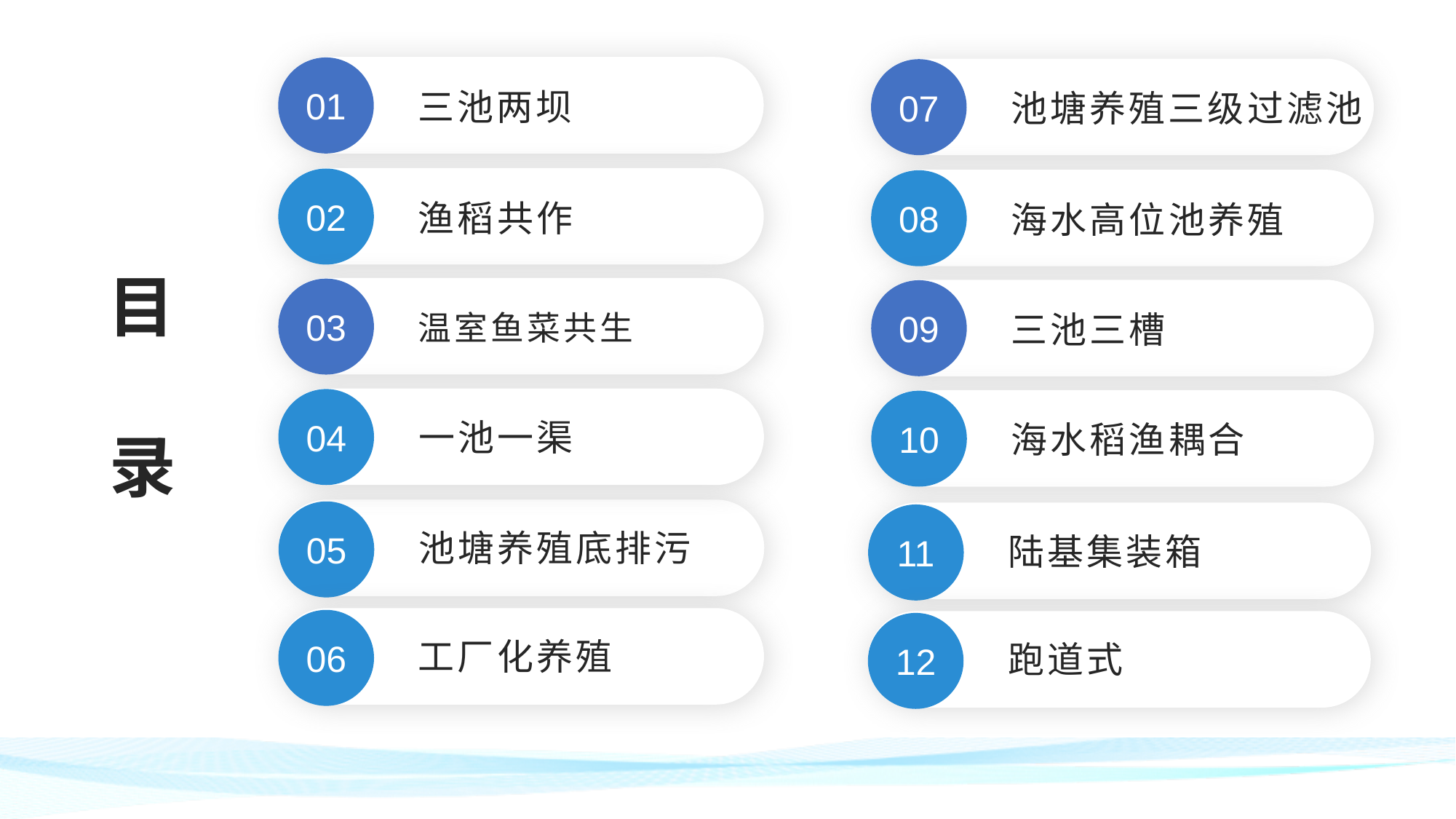

01
三池两坝

07
池塘养殖三级过滤池
目
录

02
渔稻共作

08
海水高位池养殖

03
温室鱼菜共生

09
三池三槽

04
一池一渠

10
海水稻渔耦合

池塘养殖底排污
05

陆基集装箱
11

工厂化养殖
06

跑道式
12
3